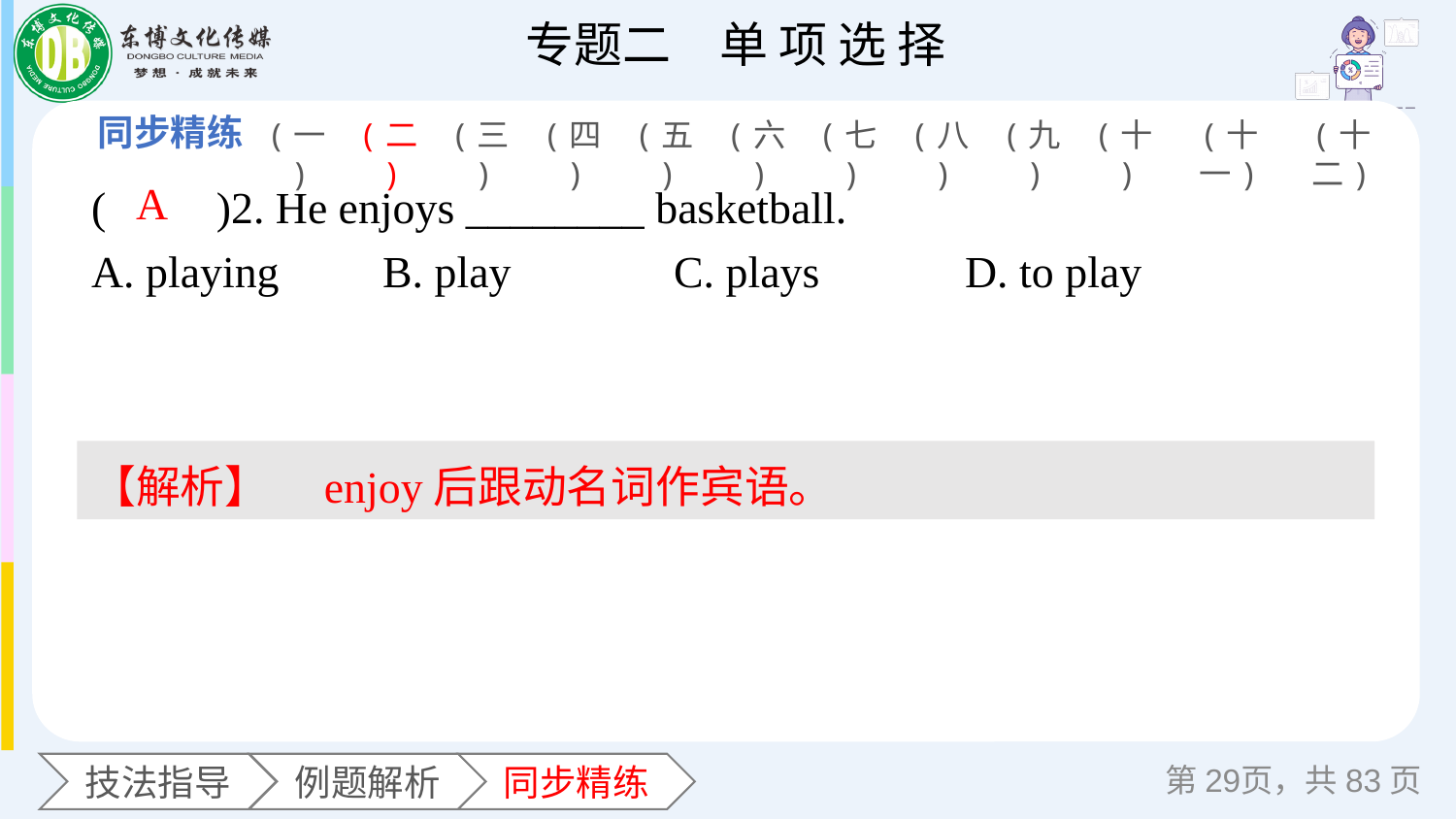

(一)
(二)
(三)
(四)
(五)
(六)
(七)
(八)
(九)
(十)
(十一)
(十二)
(　　)2. He enjoys ________ basketball.
A. playing    	B. play    	C. plays    	D. to play
A
【解析】　enjoy后跟动名词作宾语。
第29页，共83页